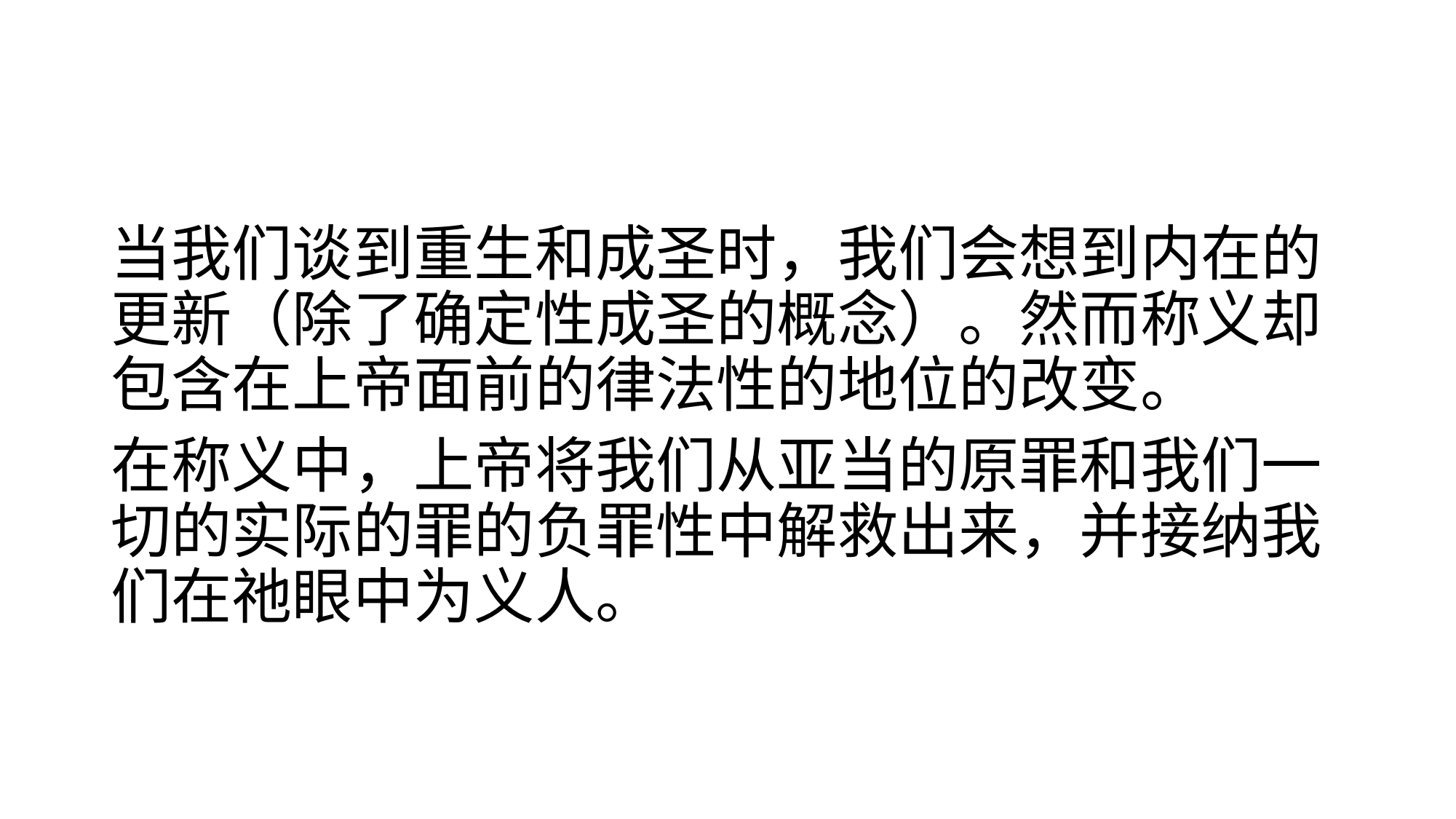

#
当我们谈到重生和成圣时，我们会想到内在的更新（除了确定性成圣的概念）。然而称义却包含在上帝面前的律法性的地位的改变。
在称义中，上帝将我们从亚当的原罪和我们一切的实际的罪的负罪性中解救出来，并接纳我们在祂眼中为义人。